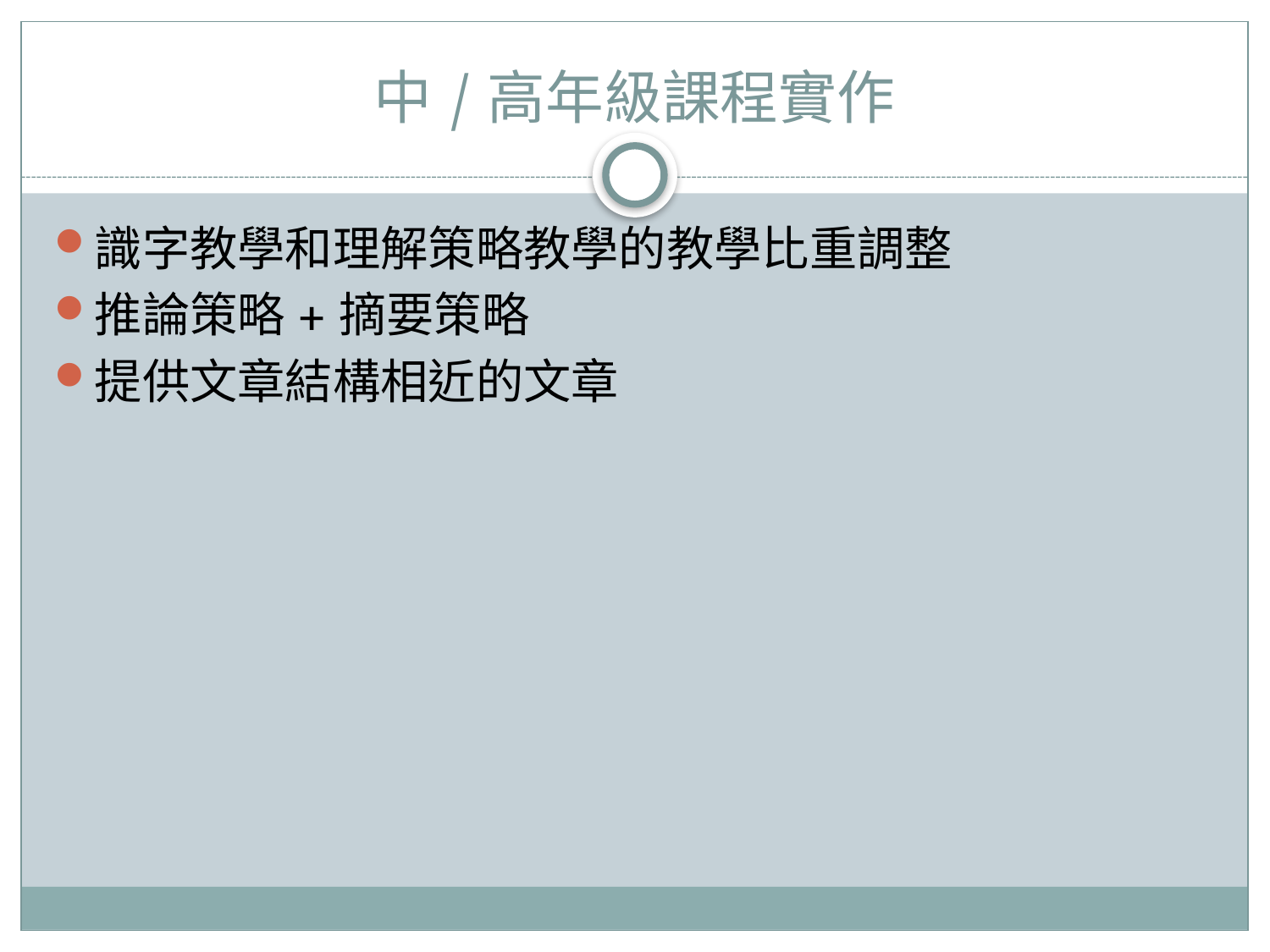

# 中/高年級課程實作
識字教學和理解策略教學的教學比重調整
推論策略+摘要策略
提供文章結構相近的文章